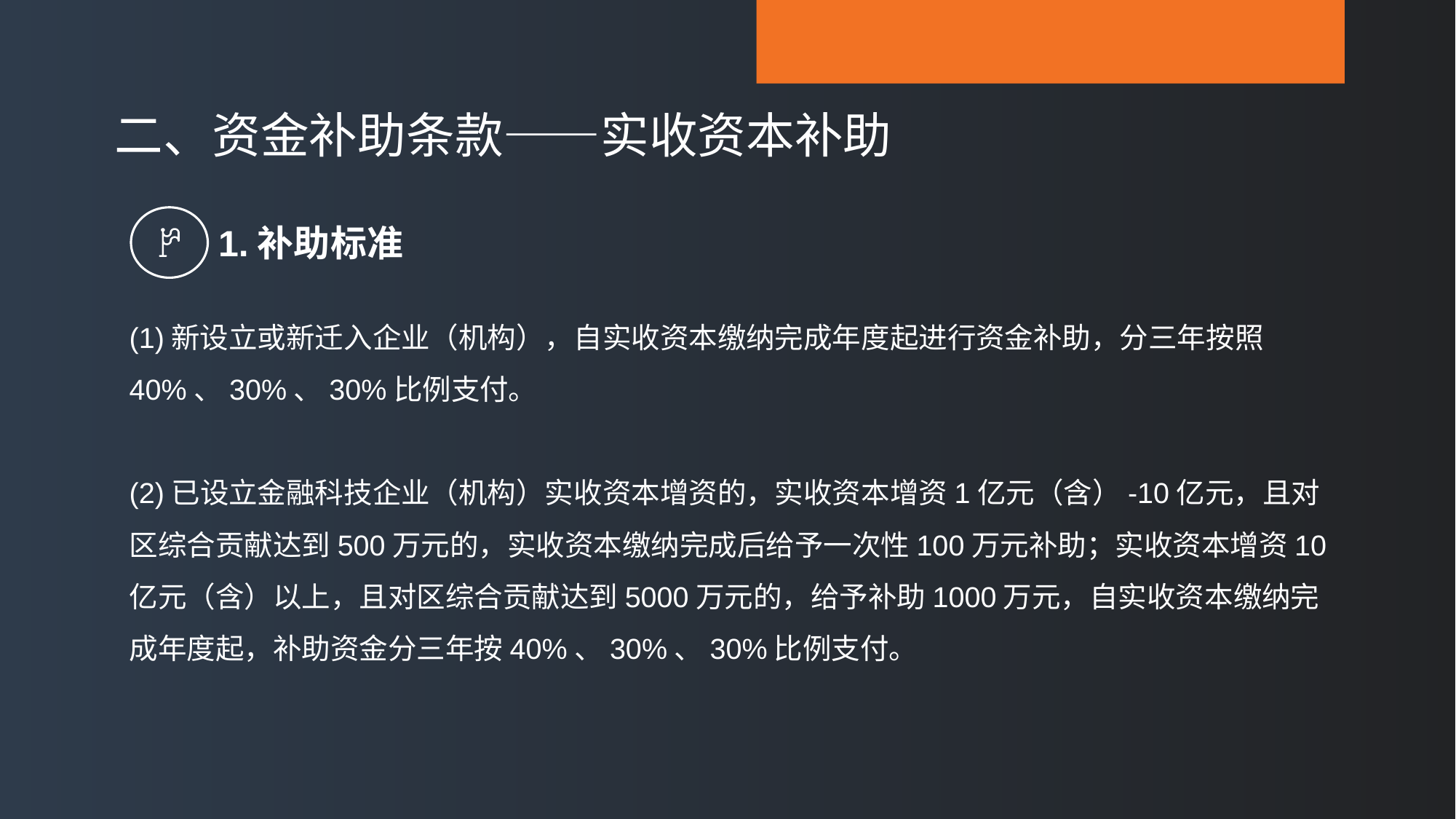

二、资金补助条款——实收资本补助

1.补助标准

(1)新设立或新迁入企业（机构），自实收资本缴纳完成年度起进行资金补助，分三年按照40%、30%、30%比例支付。

(2)已设立金融科技企业（机构）实收资本增资的，实收资本增资1亿元（含）-10亿元，且对区综合贡献达到500万元的，实收资本缴纳完成后给予一次性100万元补助；实收资本增资10亿元（含）以上，且对区综合贡献达到5000万元的，给予补助1000万元，自实收资本缴纳完成年度起，补助资金分三年按40%、30%、30%比例支付。